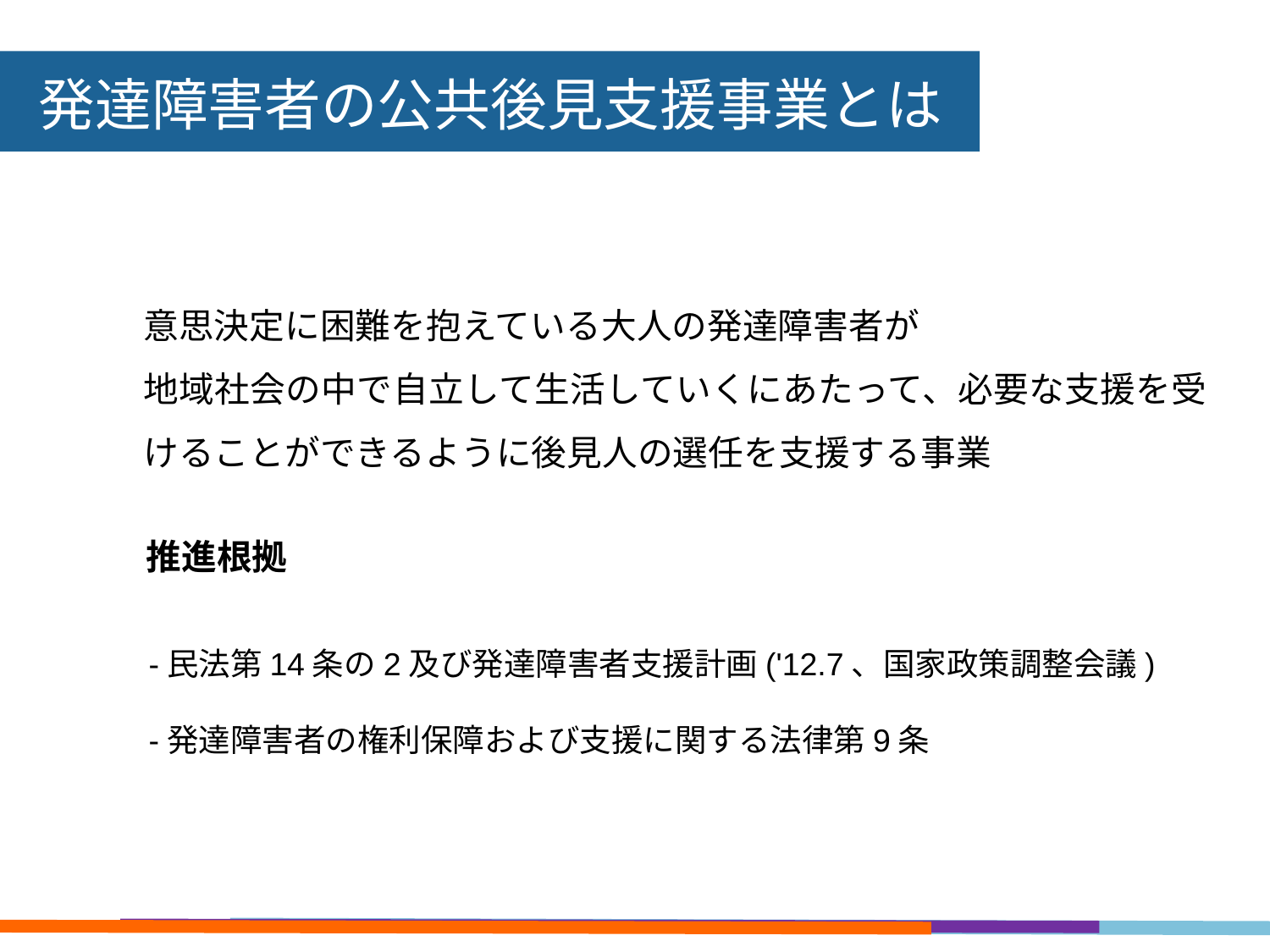

発達障害者の公共後見支援事業とは

意思決定に困難を抱えている大人の発達障害者が
地域社会の中で自立して生活していくにあたって、必要な支援を受けることができるように後見人の選任を支援する事業
推進根拠
-民法第14条の2及び発達障害者支援計画('12.7、国家政策調整会議)
-発達障害者の権利保障および支援に関する法律第9条